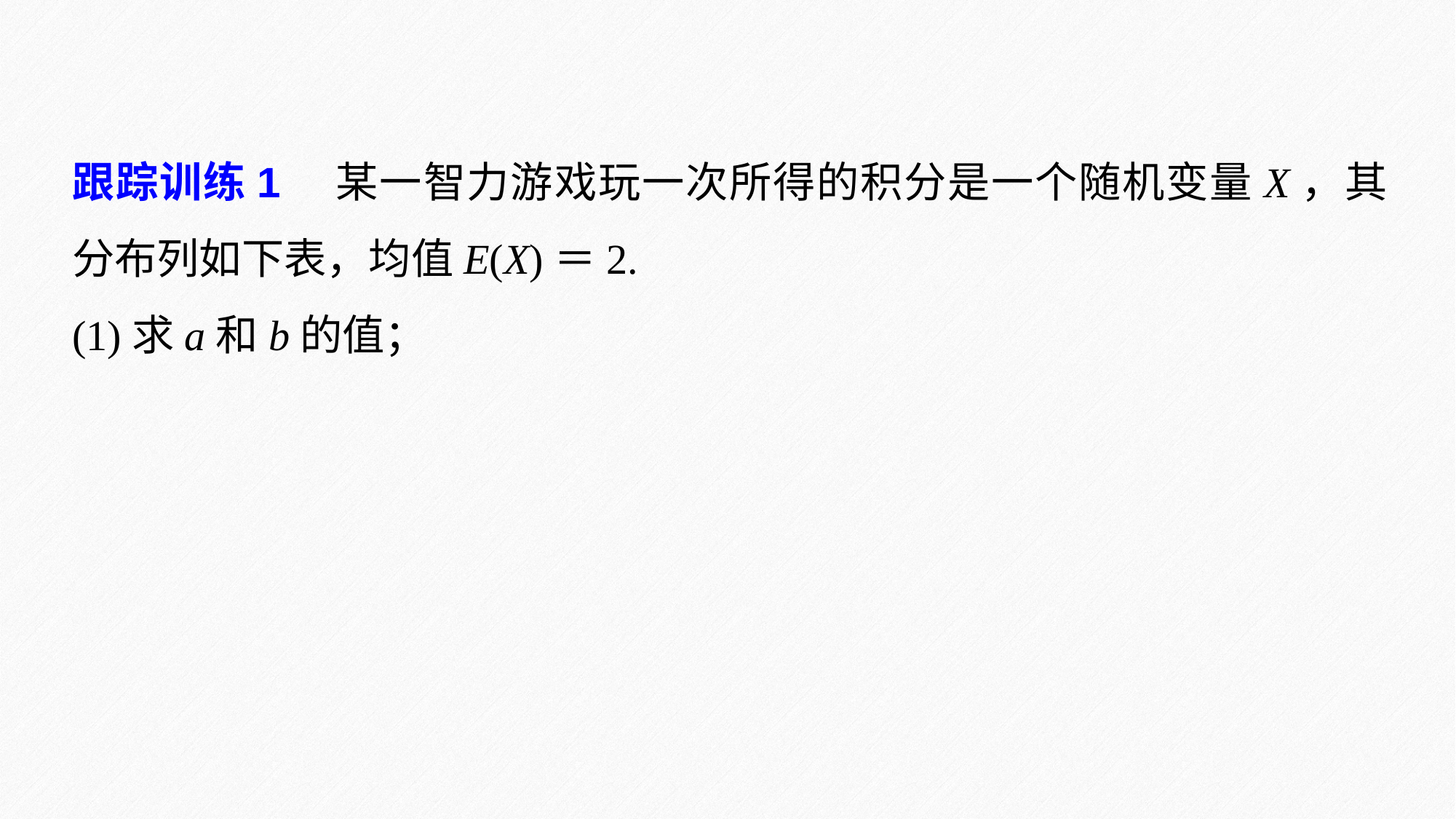

跟踪训练1　某一智力游戏玩一次所得的积分是一个随机变量X，其分布列如下表，均值E(X)＝2.
(1)求a和b的值；